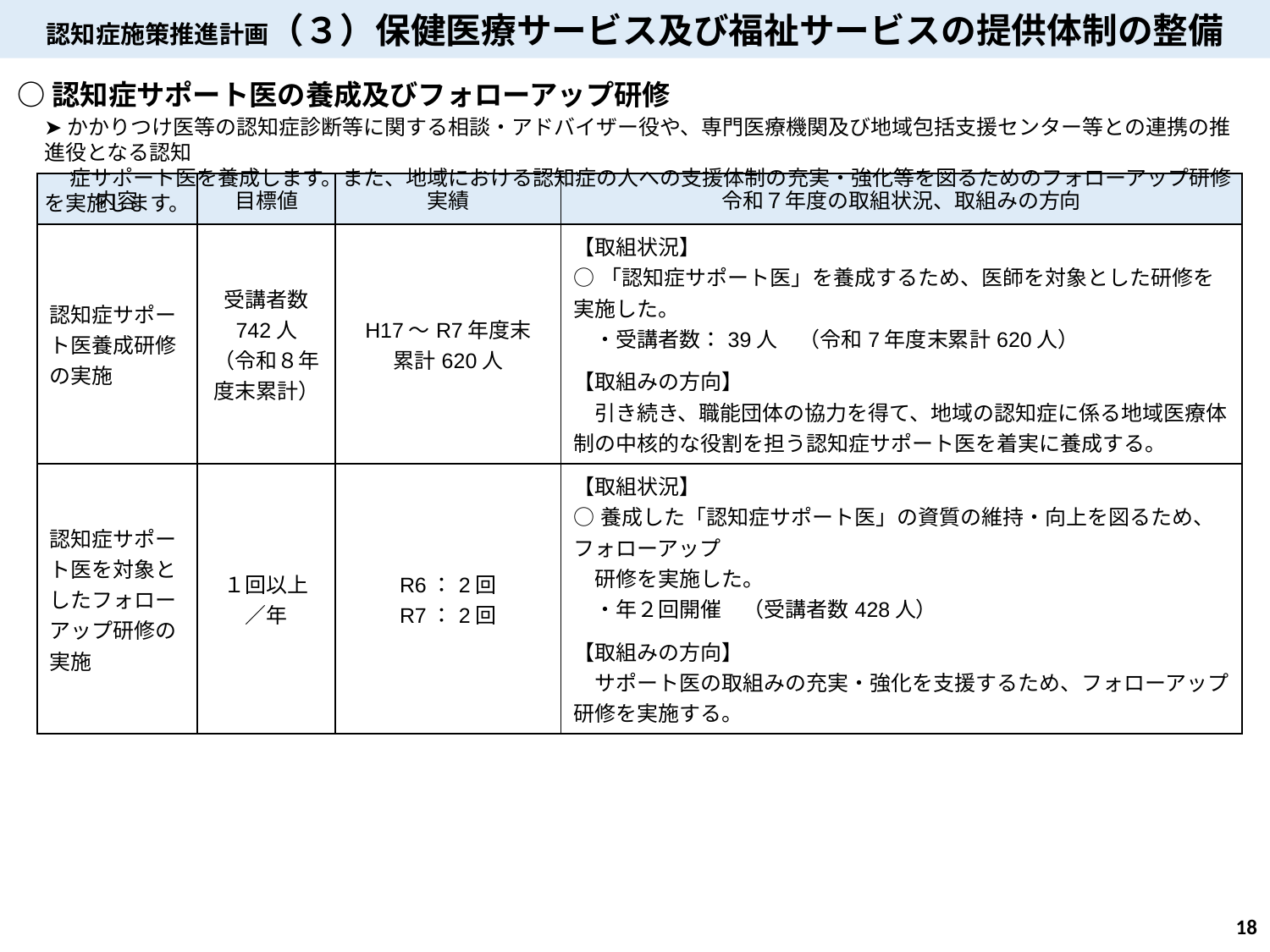

認知症施策推進計画（３）保健医療サービス及び福祉サービスの提供体制の整備
○認知症サポート医の養成及びフォローアップ研修
➤かかりつけ医等の認知症診断等に関する相談・アドバイザー役や、専門医療機関及び地域包括支援センター等との連携の推進役となる認知
　 症サポート医を養成します。また、地域における認知症の人への支援体制の充実・強化等を図るためのフォローアップ研修を実施します。
| 内容 | 目標値 | 実績 | 令和７年度の取組状況、取組みの方向 |
| --- | --- | --- | --- |
| 認知症サポート医養成研修の実施 | 受講者数 742人 （令和８年度末累計） | H17～R7年度末 累計620人 | 【取組状況】 ○「認知症サポート医」を養成するため、医師を対象とした研修を実施した。 　・受講者数：39人　（令和7年度末累計620人） 【取組みの方向】 　引き続き、職能団体の協力を得て、地域の認知症に係る地域医療体制の中核的な役割を担う認知症サポート医を着実に養成する。 |
| 認知症サポート医を対象としたフォローアップ研修の実施 | １回以上 ／年 | R6：2回 R7：2回 | 【取組状況】 ○養成した「認知症サポート医」の資質の維持・向上を図るため、フォローアップ　 　研修を実施した。 　・年２回開催　（受講者数428人） 【取組みの方向】 　サポート医の取組みの充実・強化を支援するため、フォローアップ研修を実施する。 |
18